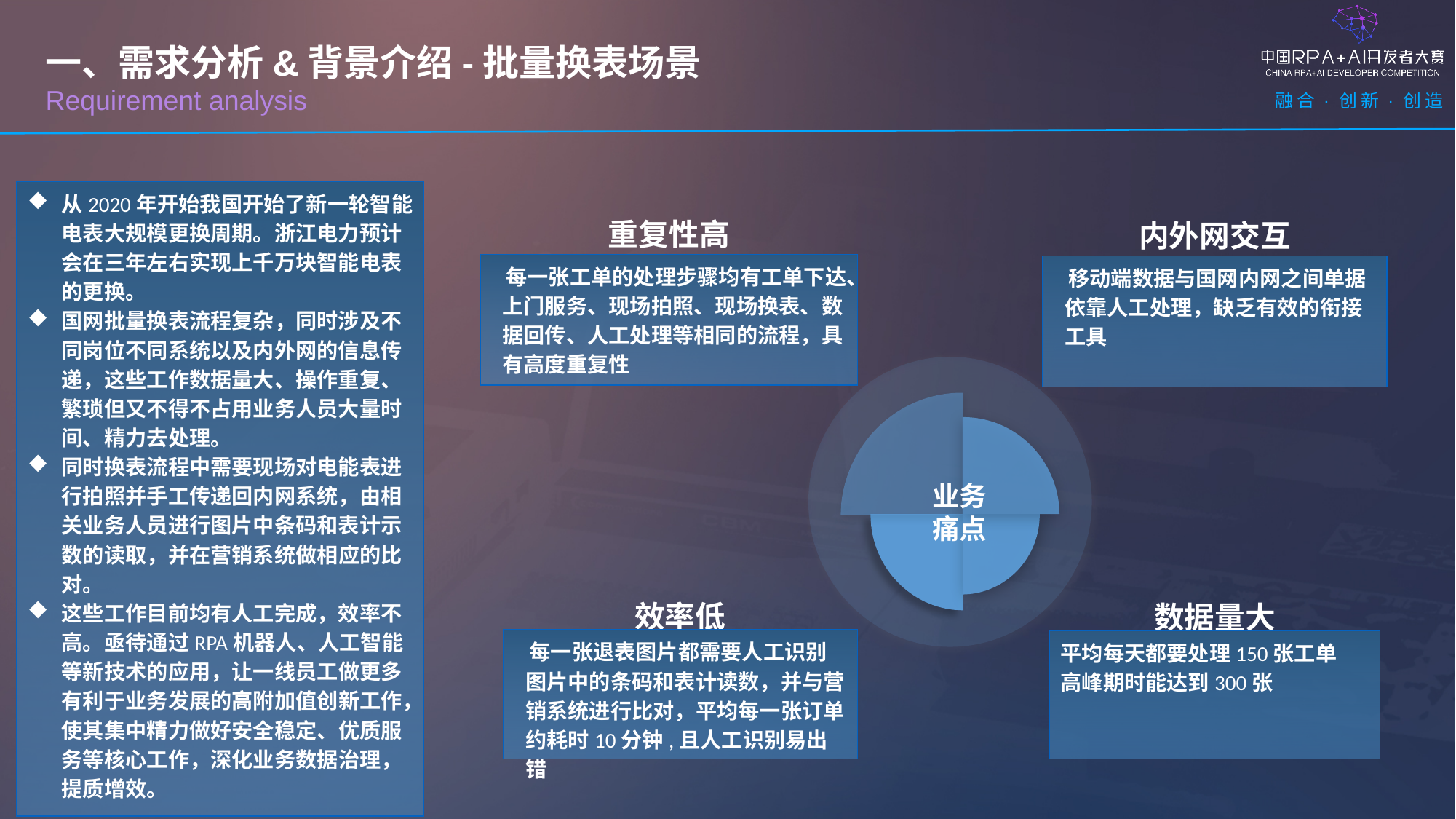

一、需求分析&背景介绍-批量换表场景
Requirement analysis
从2020年开始我国开始了新一轮智能电表大规模更换周期。浙江电力预计会在三年左右实现上千万块智能电表的更换。
国网批量换表流程复杂，同时涉及不同岗位不同系统以及内外网的信息传递，这些工作数据量大、操作重复、繁琐但又不得不占用业务人员大量时间、精力去处理。
同时换表流程中需要现场对电能表进行拍照并手工传递回内网系统，由相关业务人员进行图片中条码和表计示数的读取，并在营销系统做相应的比对。
这些工作目前均有人工完成，效率不高。亟待通过RPA机器人、人工智能等新技术的应用，让一线员工做更多有利于业务发展的高附加值创新工作，使其集中精力做好安全稳定、优质服务等核心工作，深化业务数据治理，提质增效。
重复性高
内外网交互
  每一张工单的处理步骤均有工单下达、上门服务、现场拍照、现场换表、数据回传、人工处理等相同的流程，具有高度重复性
  移动端数据与国网内网之间单据依靠人工处理，缺乏有效的衔接工具

业务
痛点
效率低
数据量大
  每一张退表图片都需要人工识别图片中的条码和表计读数，并与营销系统进行比对，平均每一张订单约耗时10分钟,且人工识别易出错
平均每天都要处理150张工单
高峰期时能达到300张